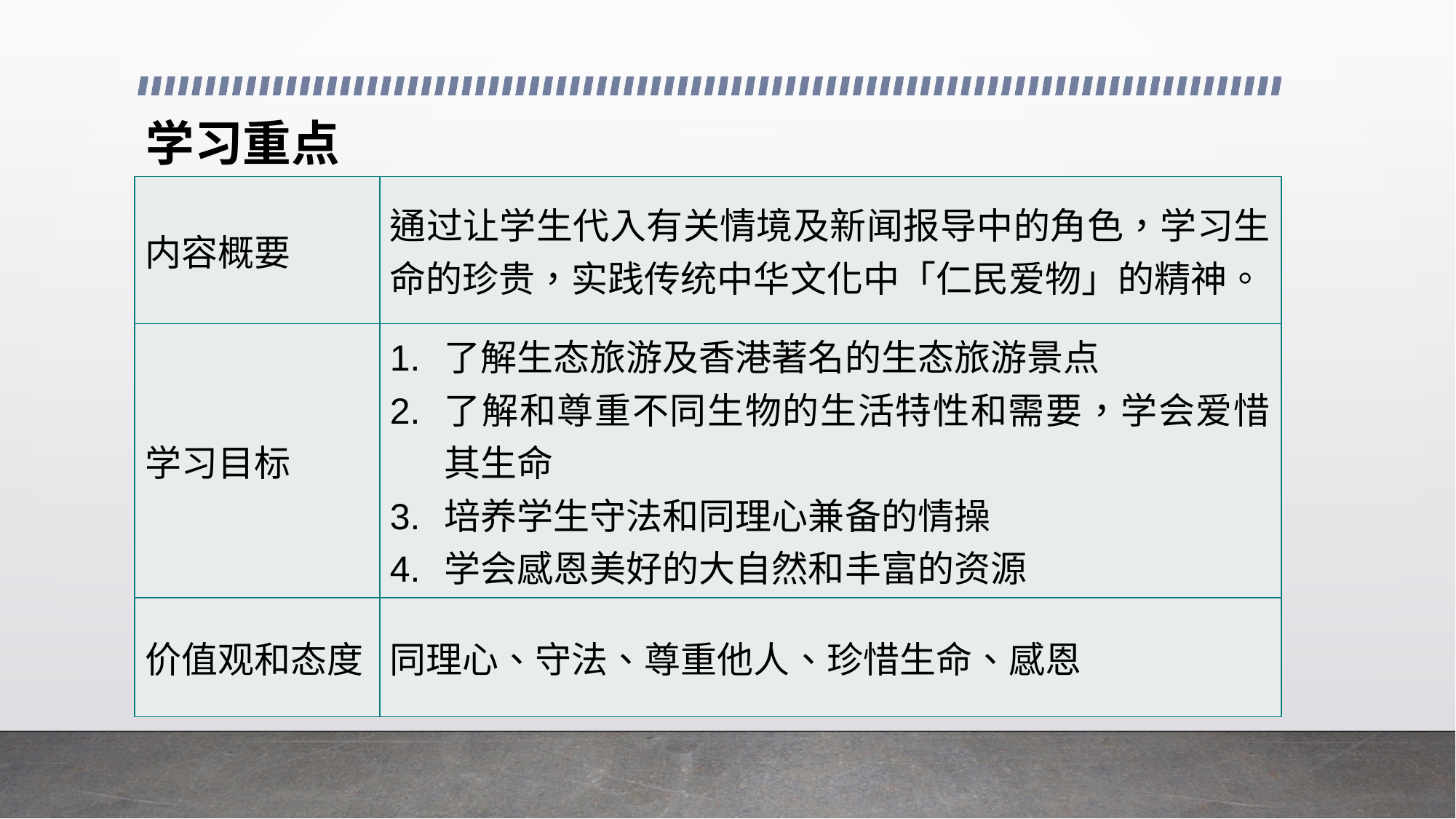

# 学习重点
| 内容概要 | 通过让学生代入有关情境及新闻报导中的角色，学习生命的珍贵，实践传统中华文化中「仁民爱物」的精神。 |
| --- | --- |
| 学习目标 | 了解生态旅游及香港著名的生态旅游景点 了解和尊重不同生物的生活特性和需要，学会爱惜其生命 培养学生守法和同理心兼备的情操 学会感恩美好的大自然和丰富的资源 |
| 价值观和态度 | 同理心、守法、尊重他人、珍惜生命、感恩 |